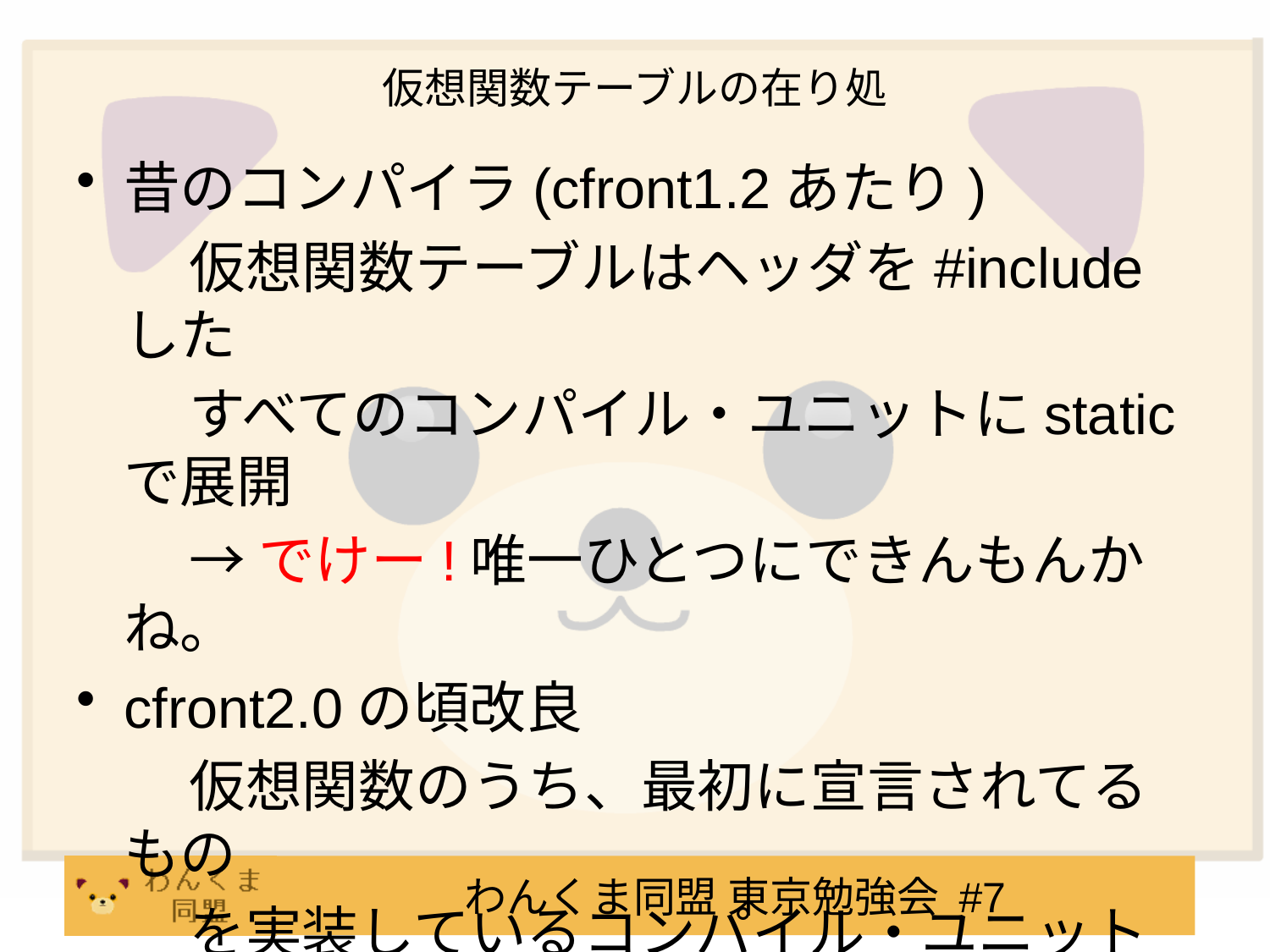

仮想関数テーブルの在り処
昔のコンパイラ(cfront1.2あたり)
　　仮想関数テーブルはヘッダを#includeした
　　すべてのコンパイル・ユニットにstaticで展開
　　→ でけー!唯一ひとつにできんもんかね。
cfront2.0の頃改良
　　仮想関数のうち、最初に宣言されてるもの
　　を実装しているコンパイル・ユニットに展開